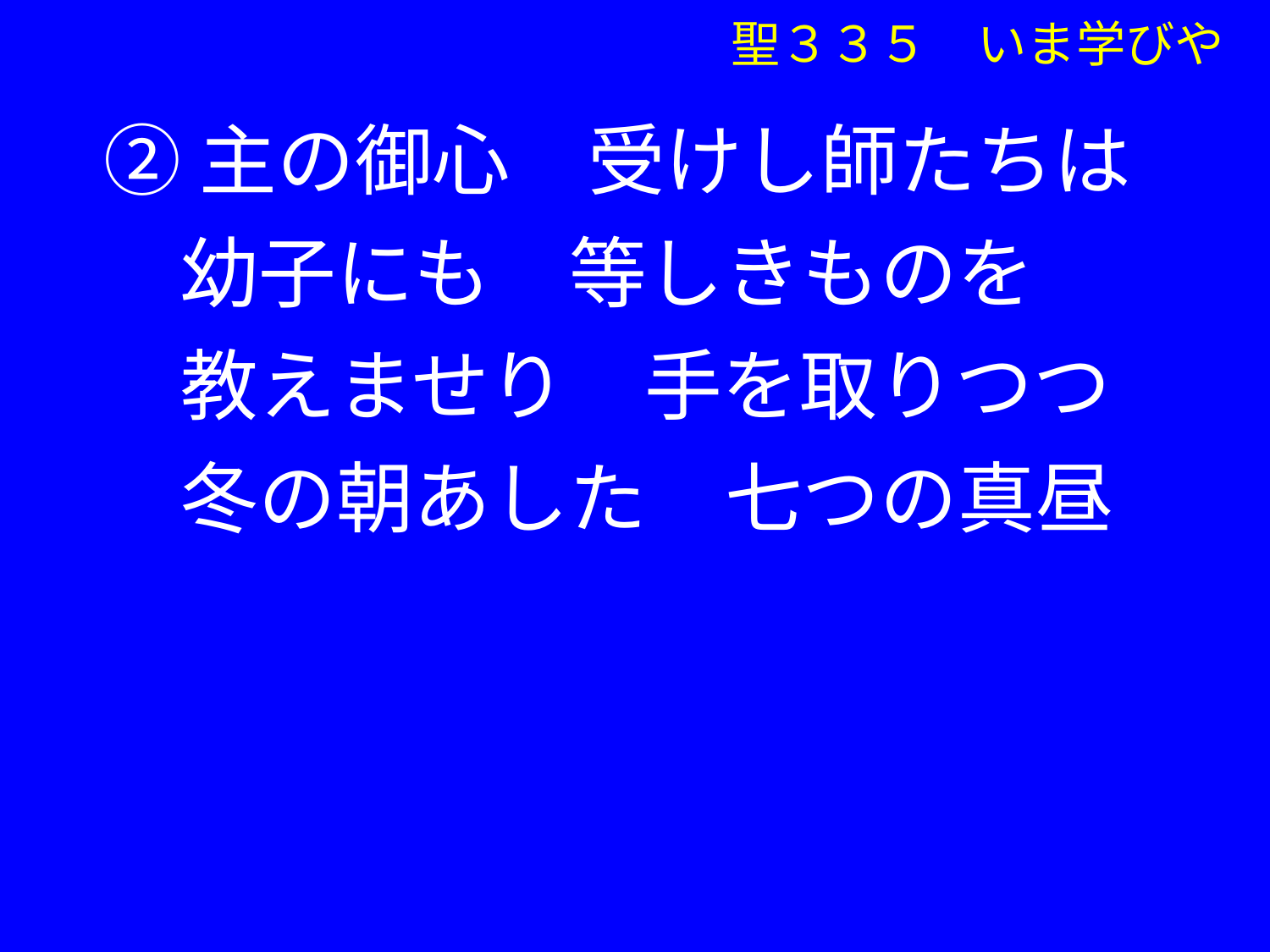

②主の御心　受けし師たちは
　幼子にも　等しきものを
　教えませり　手を取りつつ
　冬の朝あした　七つの真昼

聖３３５　いま学びや